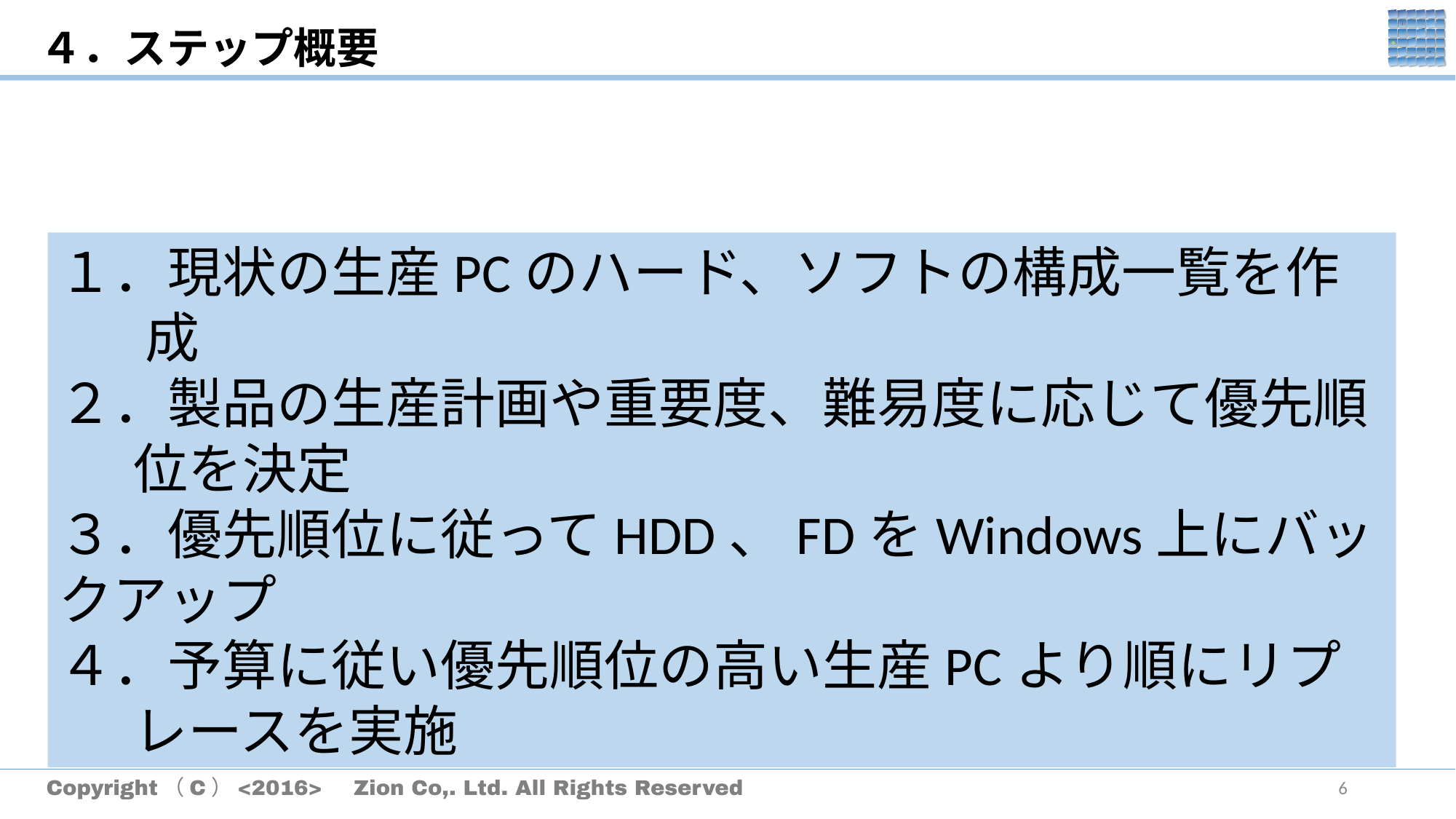

４．ステップ概要
１．現状の生産PCのハード、ソフトの構成一覧を作成
２．製品の生産計画や重要度、難易度に応じて優先順位を決定
３．優先順位に従ってHDD、FDをWindows上にバックアップ
４．予算に従い優先順位の高い生産PCより順にリプレースを実施
6